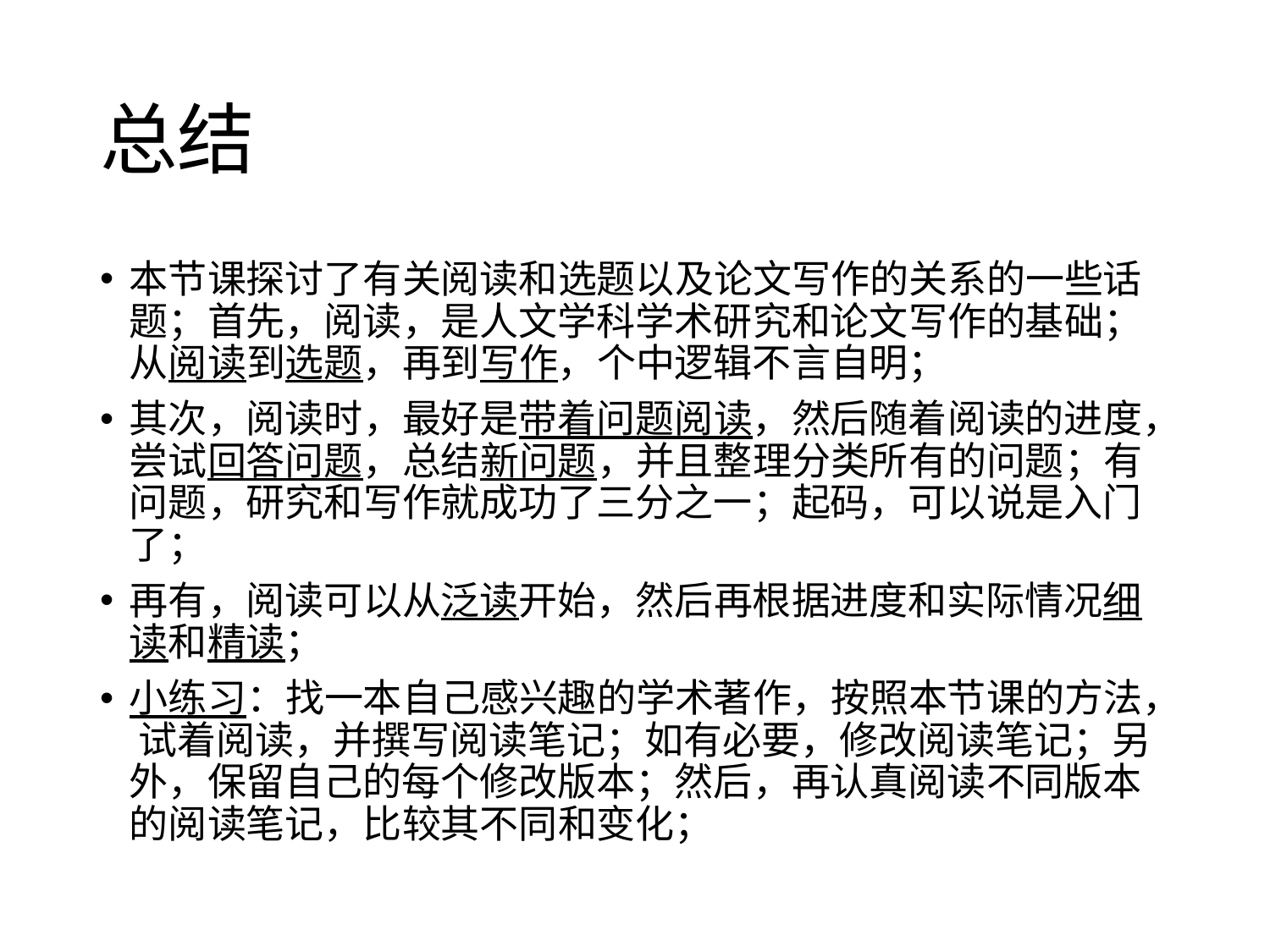

# 总结
本节课探讨了有关阅读和选题以及论文写作的关系的一些话题；首先，阅读，是人文学科学术研究和论文写作的基础；从阅读到选题，再到写作，个中逻辑不言自明；
其次，阅读时，最好是带着问题阅读，然后随着阅读的进度，尝试回答问题，总结新问题，并且整理分类所有的问题；有问题，研究和写作就成功了三分之一；起码，可以说是入门了；
再有，阅读可以从泛读开始，然后再根据进度和实际情况细读和精读；
小练习：找一本自己感兴趣的学术著作，按照本节课的方法， 试着阅读，并撰写阅读笔记；如有必要，修改阅读笔记；另外，保留自己的每个修改版本；然后，再认真阅读不同版本的阅读笔记，比较其不同和变化；